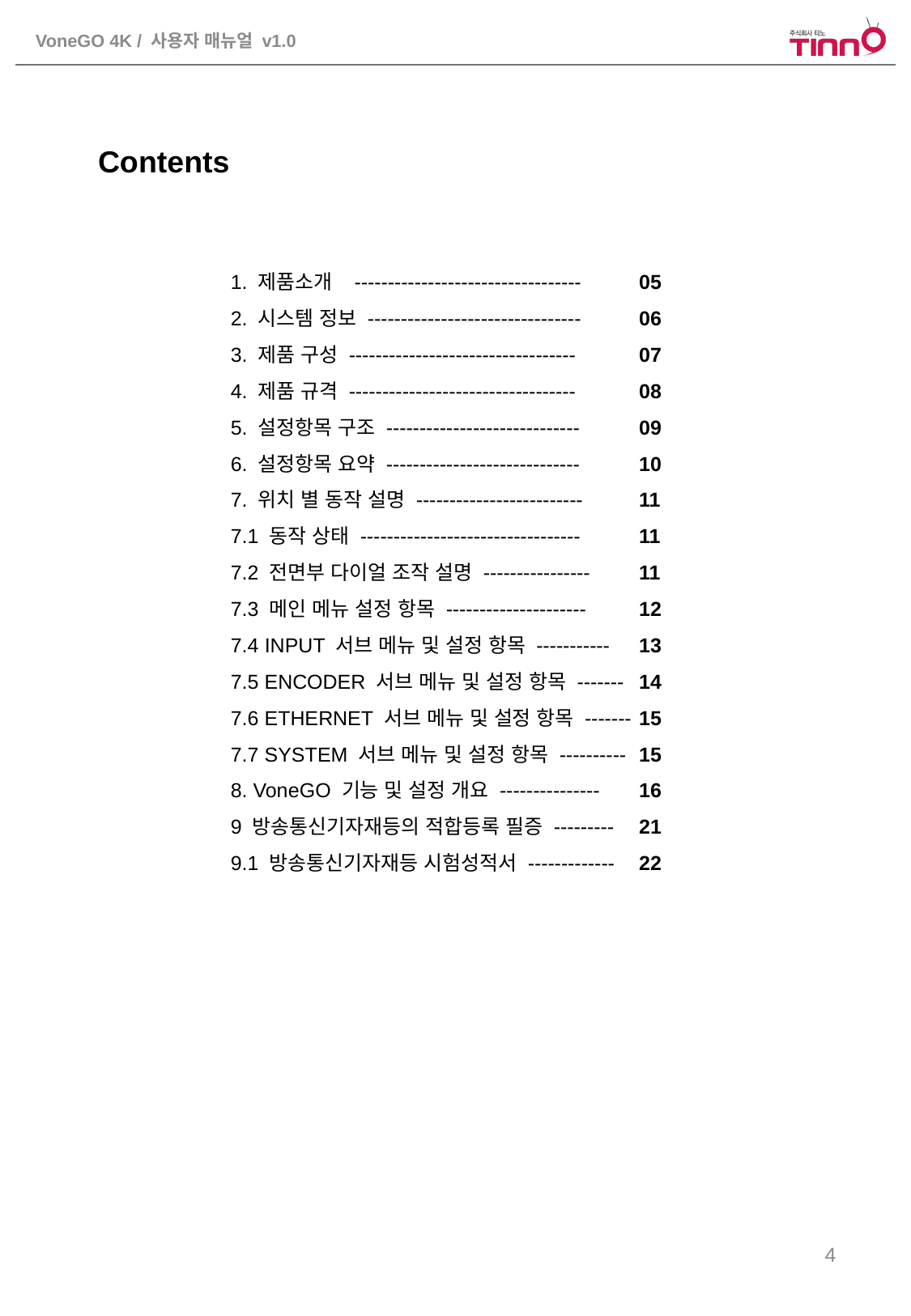

Contents
1. 제품소개   ----------------------------------
2. 시스템 정보 --------------------------------
3. 제품 구성 ----------------------------------
4. 제품 규격 ----------------------------------
5. 설정항목 구조 -----------------------------
6. 설정항목 요약 -----------------------------
7. 위치 별 동작 설명 -------------------------
7.1 동작 상태 ---------------------------------
7.2 전면부 다이얼 조작 설명 ----------------
7.3 메인 메뉴 설정 항목 ---------------------
7.4 INPUT 서브 메뉴 및 설정 항목 -----------
7.5 ENCODER 서브 메뉴 및 설정 항목 -------
7.6 ETHERNET 서브 메뉴 및 설정 항목 -------
7.7 SYSTEM 서브 메뉴 및 설정 항목 ----------
8. VoneGO 기능 및 설정 개요 ---------------
9 방송통신기자재등의 적합등록 필증 ---------
9.1 방송통신기자재등 시험성적서 -------------
05
06
07
08
09
10
11
11
11
12
13
14
15
15
16
21
22
4